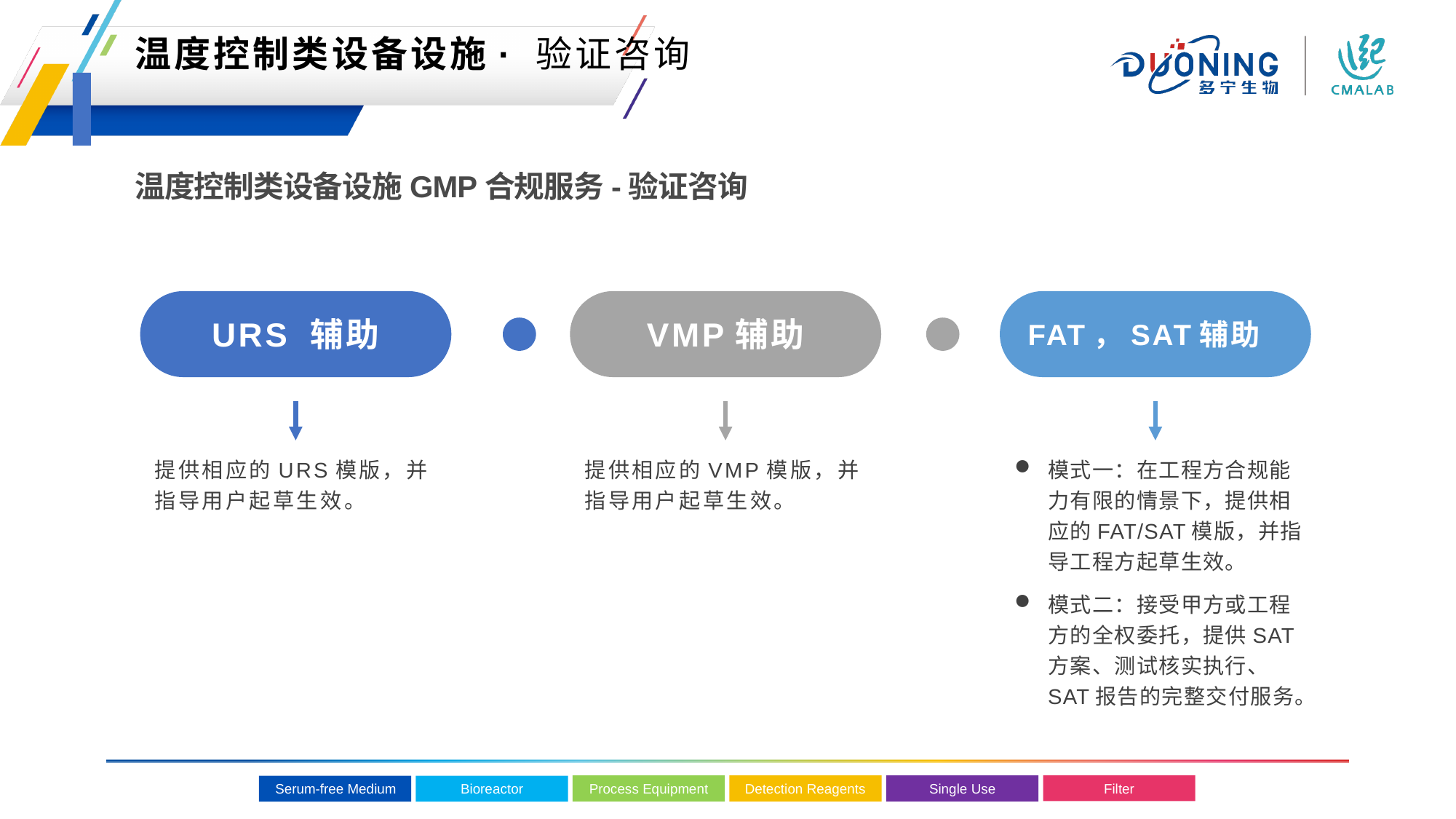

温度控制类设备设施· 验证咨询

温度控制类设备设施GMP合规服务-验证咨询

URS 辅助
VMP辅助
FAT，SAT辅助

提供相应的URS模版，并指导用户起草生效。
提供相应的VMP模版，并指导用户起草生效。
模式一：在工程方合规能力有限的情景下，提供相应的FAT/SAT模版，并指导工程方起草生效。
模式二：接受甲方或工程方的全权委托，提供SAT方案、测试核实执行、 SAT报告的完整交付服务。